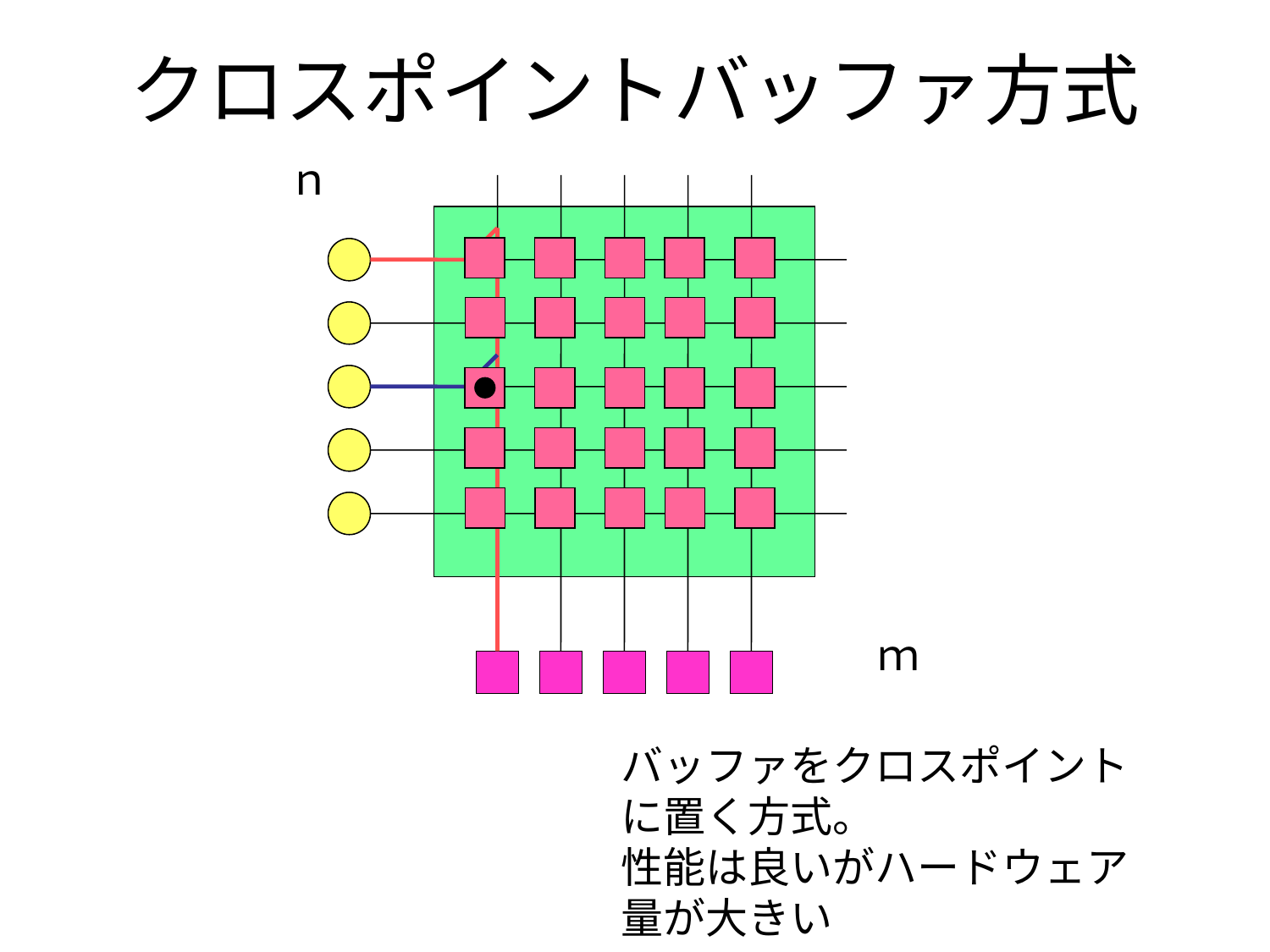

# クロスポイントバッファ方式
ｎ

ｍ

バッファをクロスポイント
に置く方式。
性能は良いがハードウェア
量が大きい